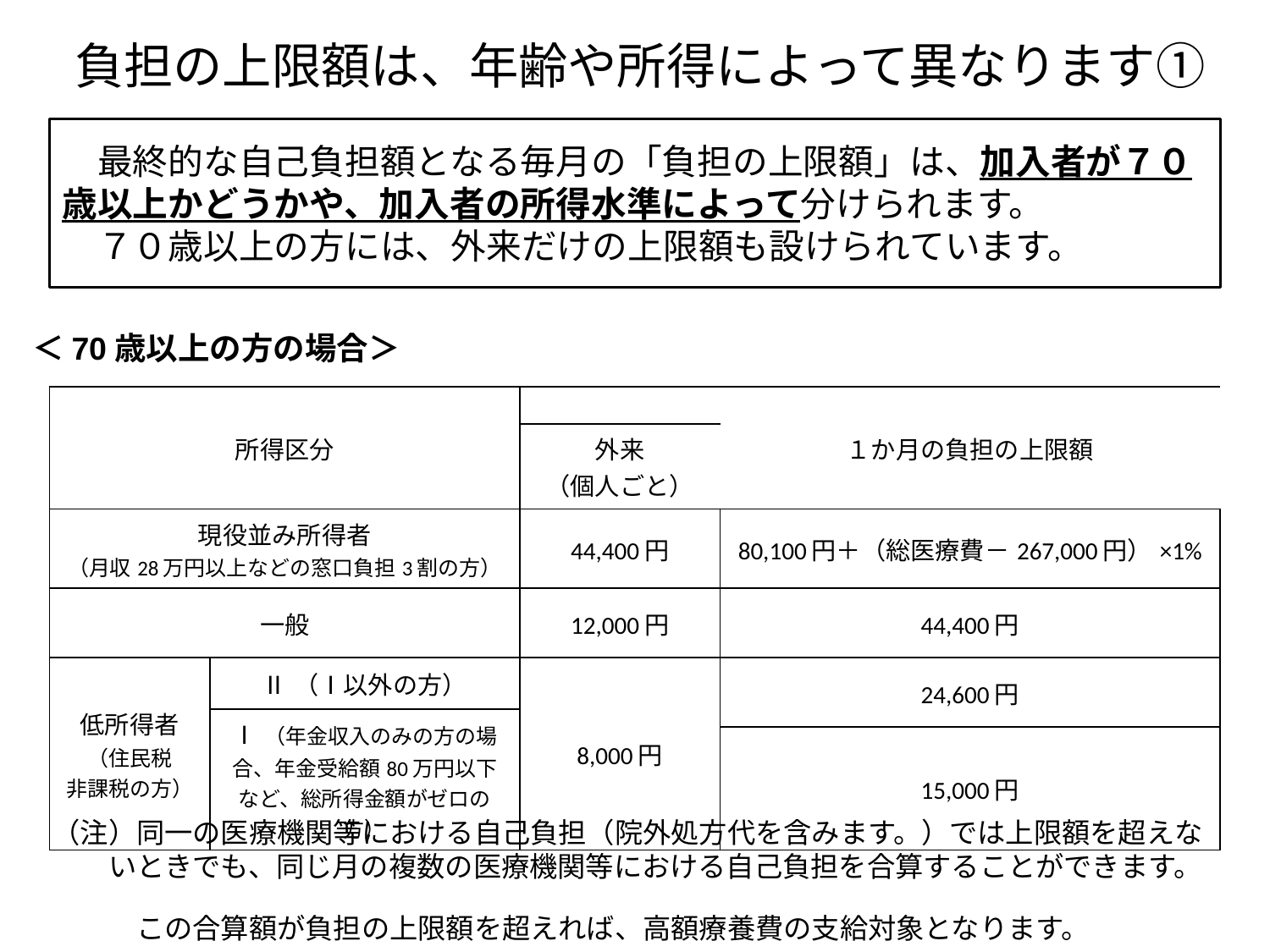

負担の上限額は、年齢や所得によって異なります①
　最終的な自己負担額となる毎月の「負担の上限額」は、加入者が７０歳以上かどうかや、加入者の所得水準によって分けられます。
　７０歳以上の方には、外来だけの上限額も設けられています。
＜70歳以上の方の場合＞
| 所得区分 |  |  | １か月の負担の上限額 |
| --- | --- | --- | --- |
|  |  | 外来 （個人ごと） |  |
| 現役並み所得者 （月収28万円以上などの窓口負担3割の方） |  | 44,400円 | 80,100円＋（総医療費－267,000円）×1% |
| 一般 |  | 12,000円 | 44,400円 |
| 低所得者 （住民税 非課税の方） | Ⅱ（Ⅰ以外の方） | 8,000円 | 24,600円 |
|  | Ⅰ（年金収入のみの方の場合、年金受給額80万円以下など、総所得金額がゼロの方） |  |  |
|  |  |  | 15,000円 |
（注）同一の医療機関等における自己負担（院外処方代を含みます。）では上限額を超えな
　　いときでも、同じ月の複数の医療機関等における自己負担を合算することができます。
　　　この合算額が負担の上限額を超えれば、高額療養費の支給対象となります。